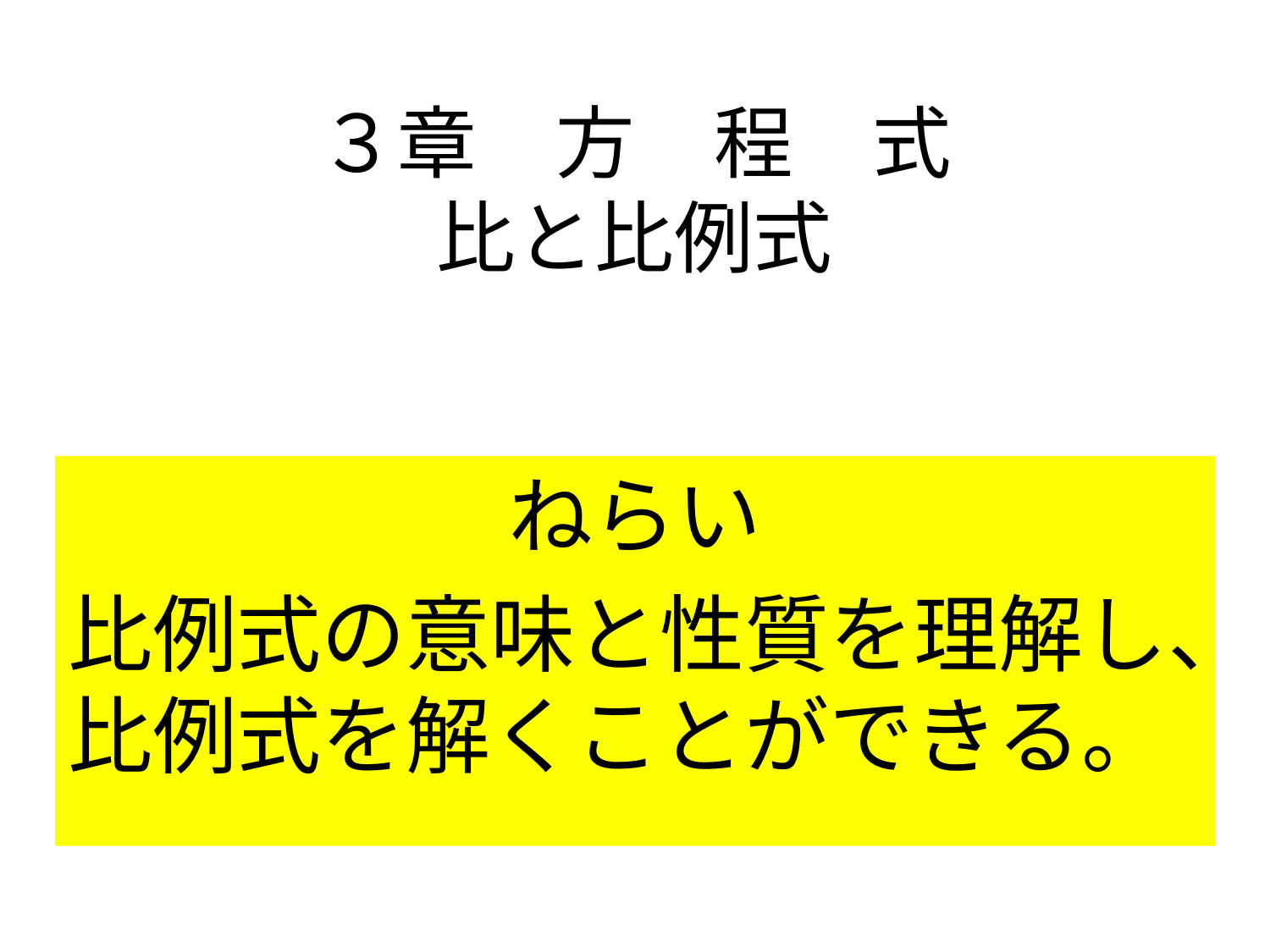

# ３章　方　程　式 比と比例式
ねらい
比例式の意味と性質を理解し、比例式を解くことができる。